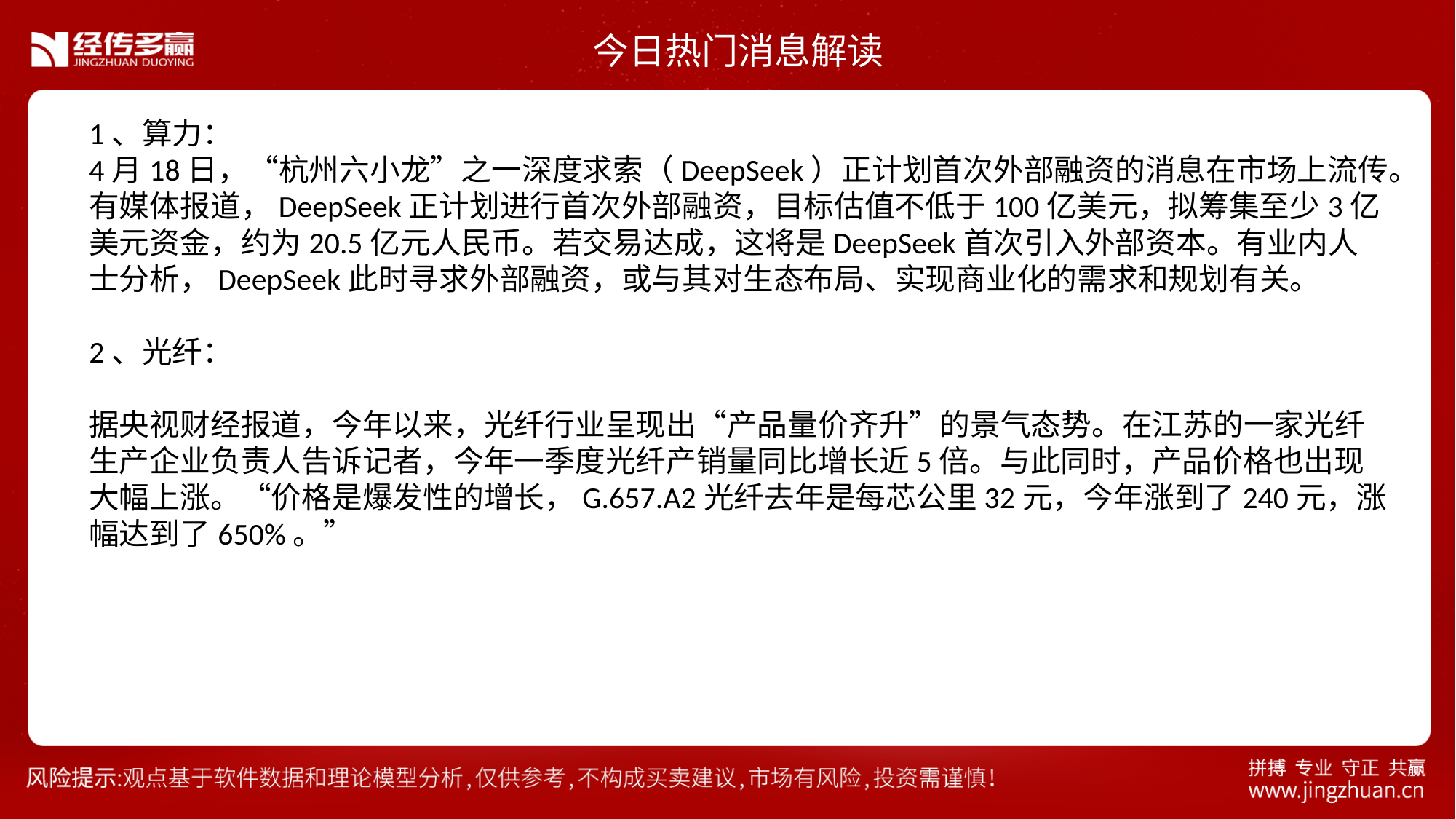

今日热门消息解读
1、算力：
4月18日，“杭州六小龙”之一深度求索（DeepSeek）正计划首次外部融资的消息在市场上流传。有媒体报道，DeepSeek正计划进行首次外部融资，目标估值不低于100亿美元，拟筹集至少3亿美元资金，约为20.5亿元人民币。若交易达成，这将是DeepSeek首次引入外部资本。有业内人士分析，DeepSeek此时寻求外部融资，或与其对生态布局、实现商业化的需求和规划有关。

2、光纤：

据央视财经报道，今年以来，光纤行业呈现出“产品量价齐升”的景气态势。在江苏的一家光纤生产企业负责人告诉记者，今年一季度光纤产销量同比增长近5倍。与此同时，产品价格也出现大幅上涨。“价格是爆发性的增长，G.657.A2光纤去年是每芯公里32元，今年涨到了240元，涨幅达到了650%。”